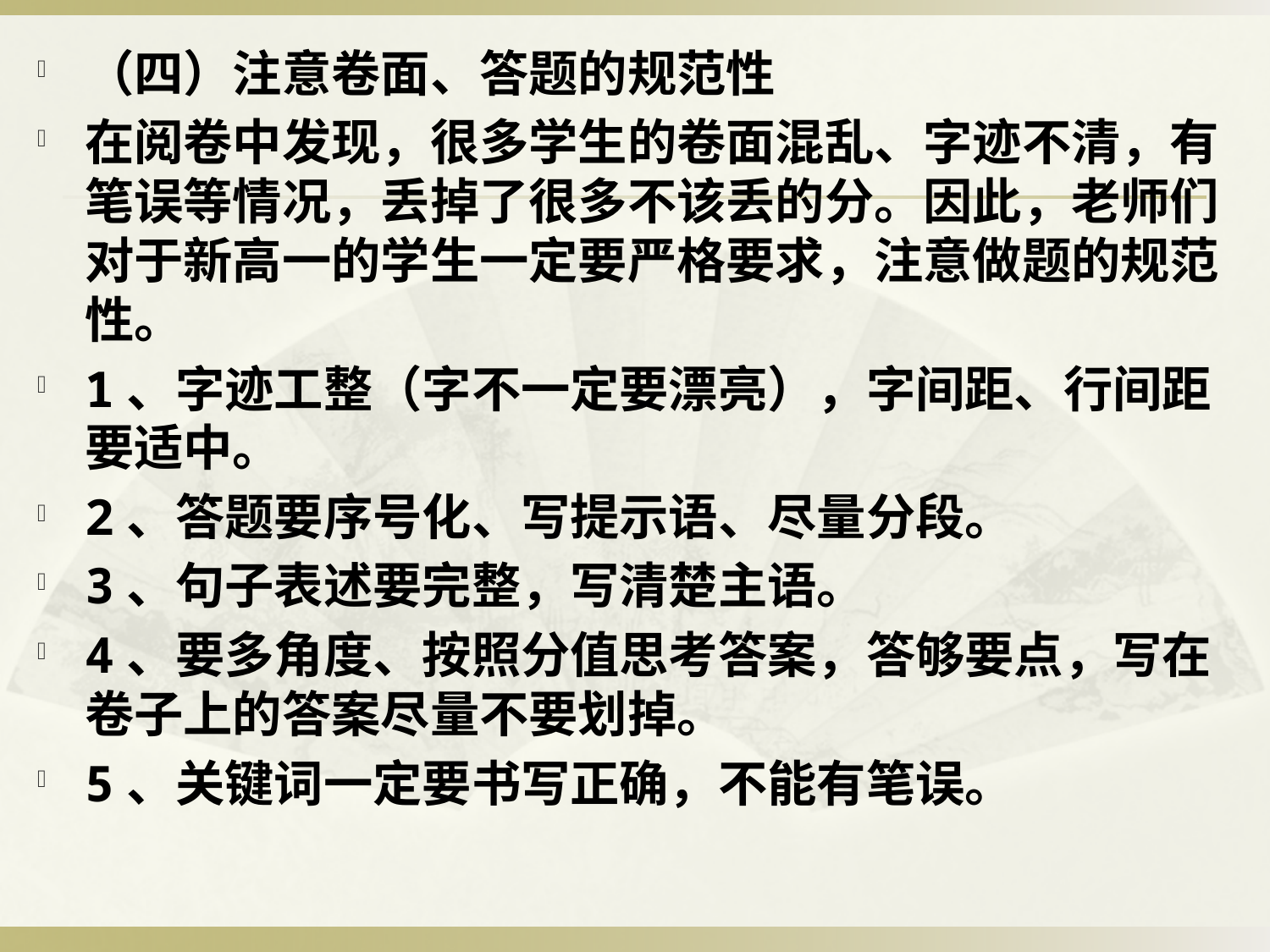

（四）注意卷面、答题的规范性
在阅卷中发现，很多学生的卷面混乱、字迹不清，有笔误等情况，丢掉了很多不该丢的分。因此，老师们对于新高一的学生一定要严格要求，注意做题的规范性。
1、字迹工整（字不一定要漂亮），字间距、行间距要适中。
2、答题要序号化、写提示语、尽量分段。
3、句子表述要完整，写清楚主语。
4、要多角度、按照分值思考答案，答够要点，写在卷子上的答案尽量不要划掉。
5、关键词一定要书写正确，不能有笔误。